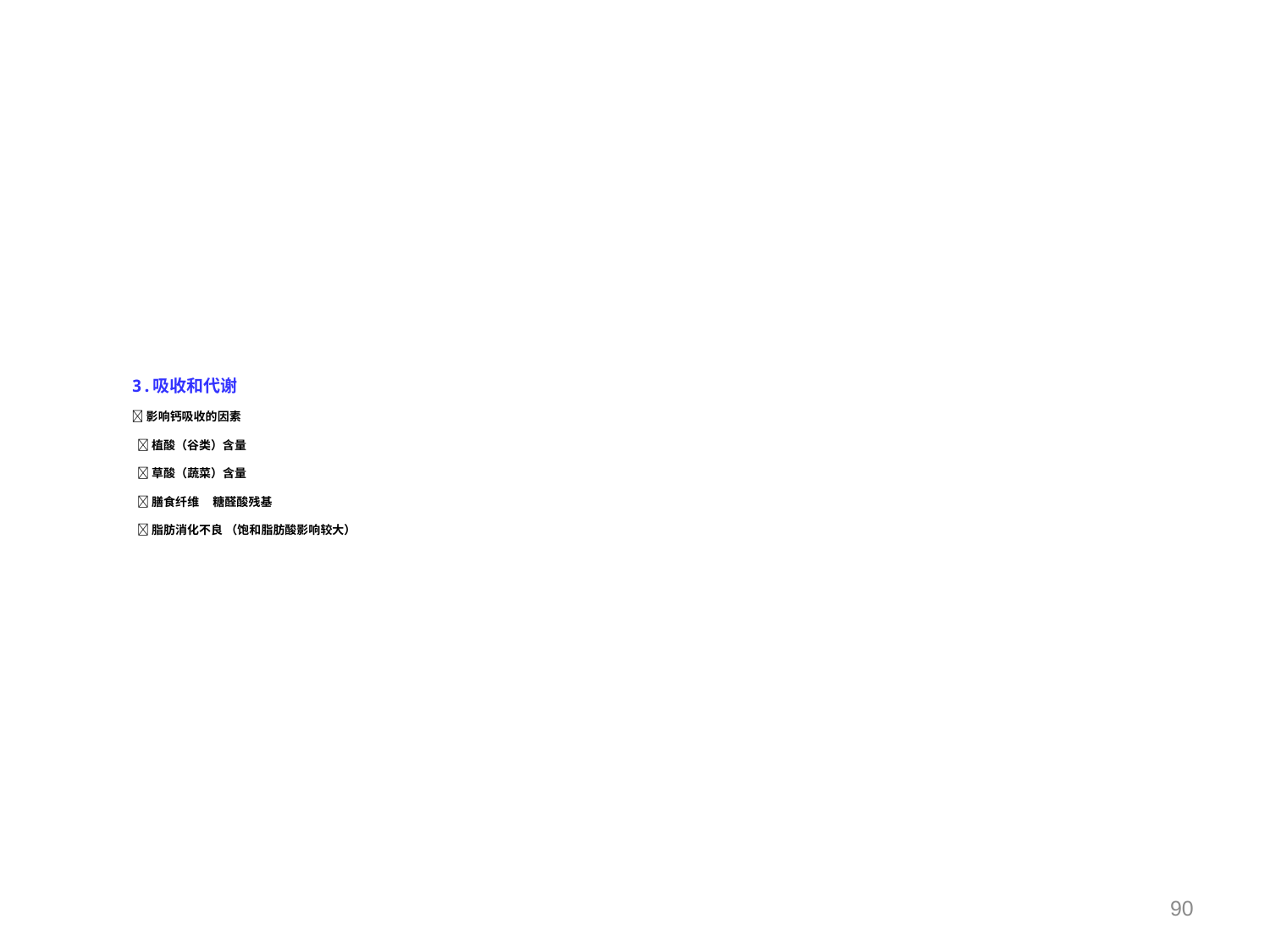

# 3.吸收和代谢 • 影响钙吸收的因素 ∗ 植酸（谷类）含量 ∗ 草酸（蔬菜）含量 ∗ 膳食纤维     糖醛酸残基 ∗ 脂肪消化不良 （饱和脂肪酸影响较大）
90